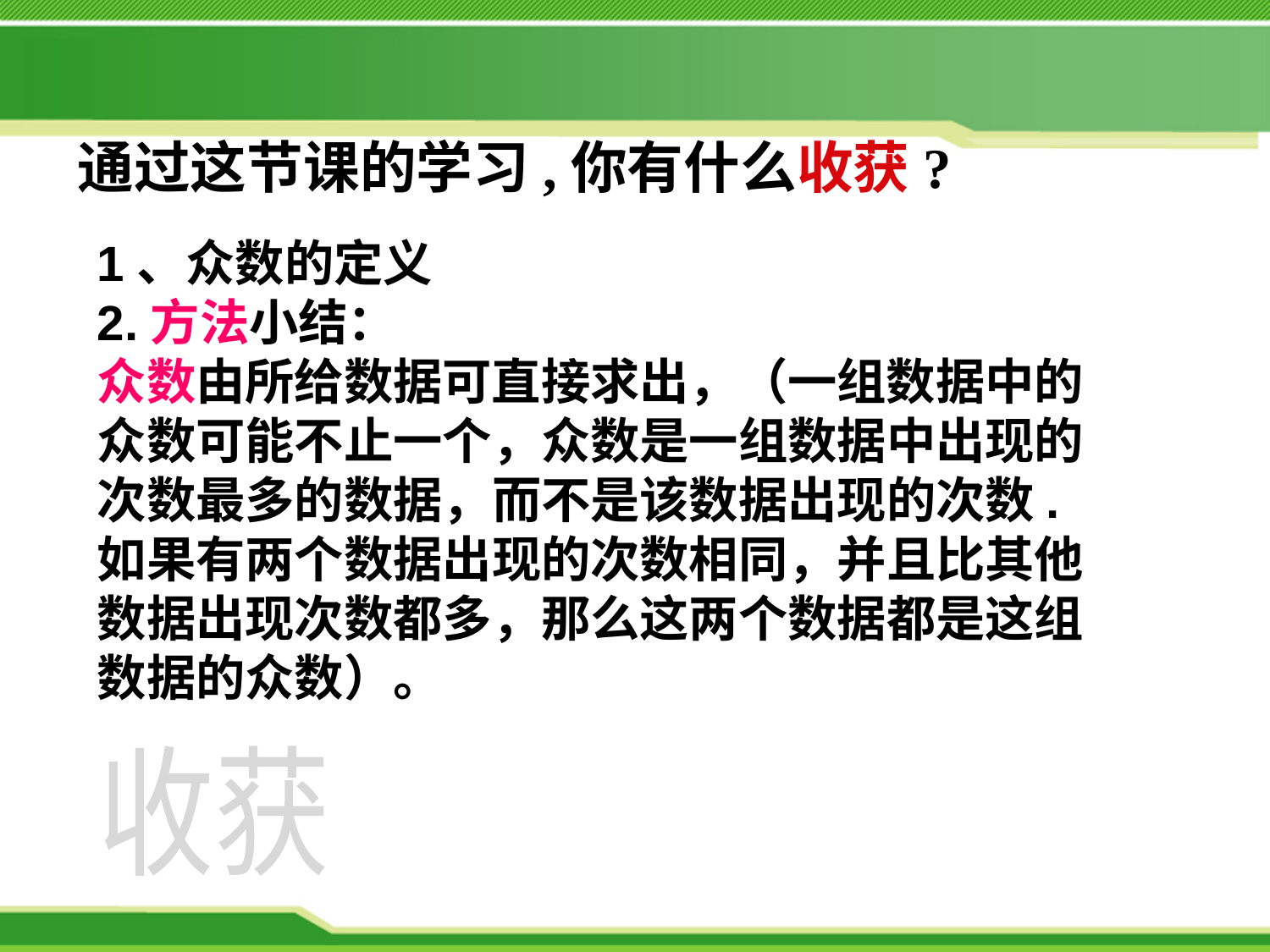

通过这节课的学习,你有什么收获?
1、众数的定义
2.方法小结：
众数由所给数据可直接求出，（一组数据中的众数可能不止一个，众数是一组数据中出现的次数最多的数据，而不是该数据出现的次数.如果有两个数据出现的次数相同，并且比其他数据出现次数都多，那么这两个数据都是这组数据的众数）。
收获